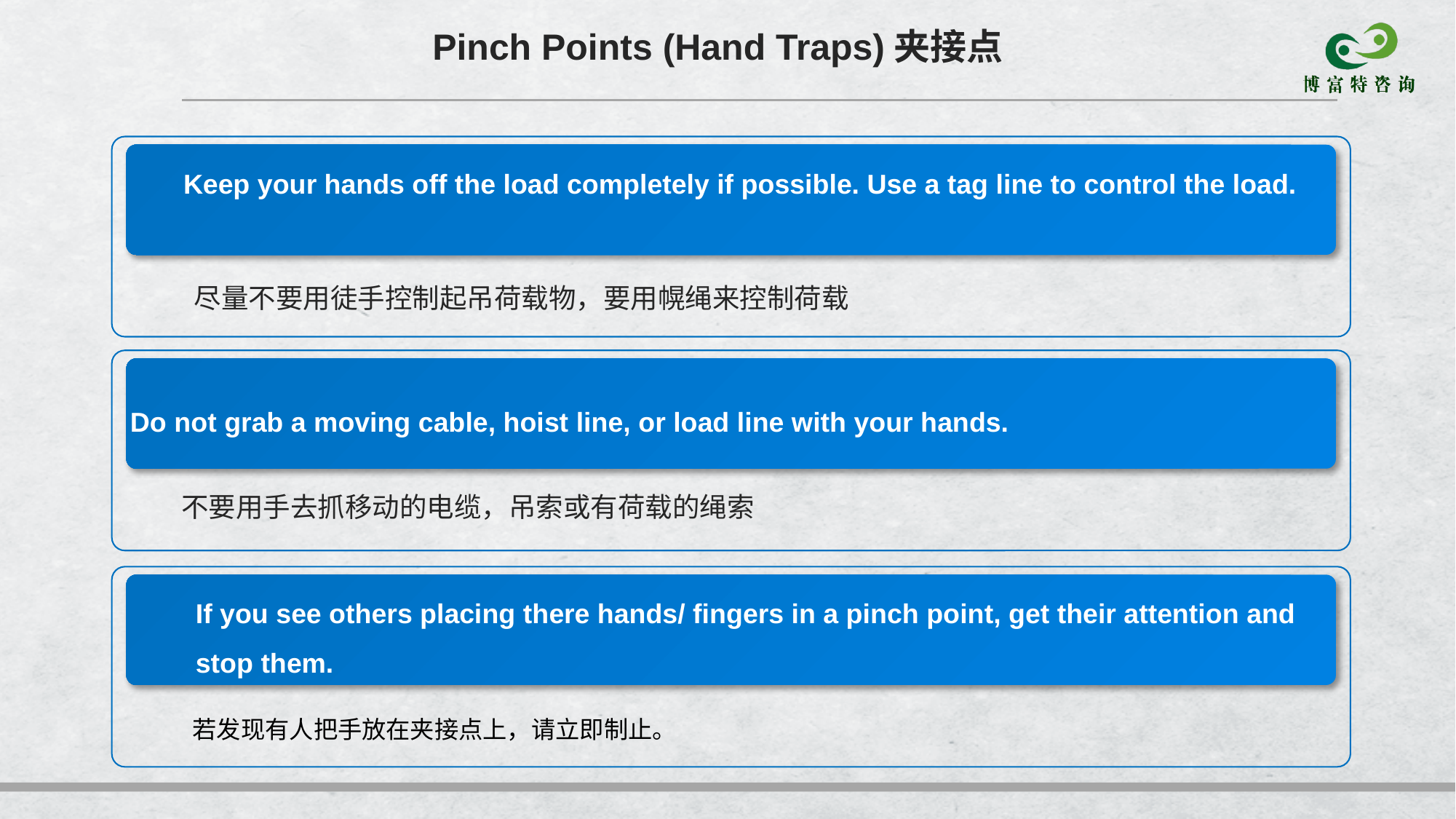

Pinch Points (Hand Traps)夹接点

Keep your hands off the load completely if possible. Use a tag line to control the load.
 尽量不要用徒手控制起吊荷载物，要用幌绳来控制荷载

Do not grab a moving cable, hoist line, or load line with your hands.
不要用手去抓移动的电缆，吊索或有荷载的绳索

If you see others placing there hands/ fingers in a pinch point, get their attention and stop them.
 若发现有人把手放在夹接点上，请立即制止。